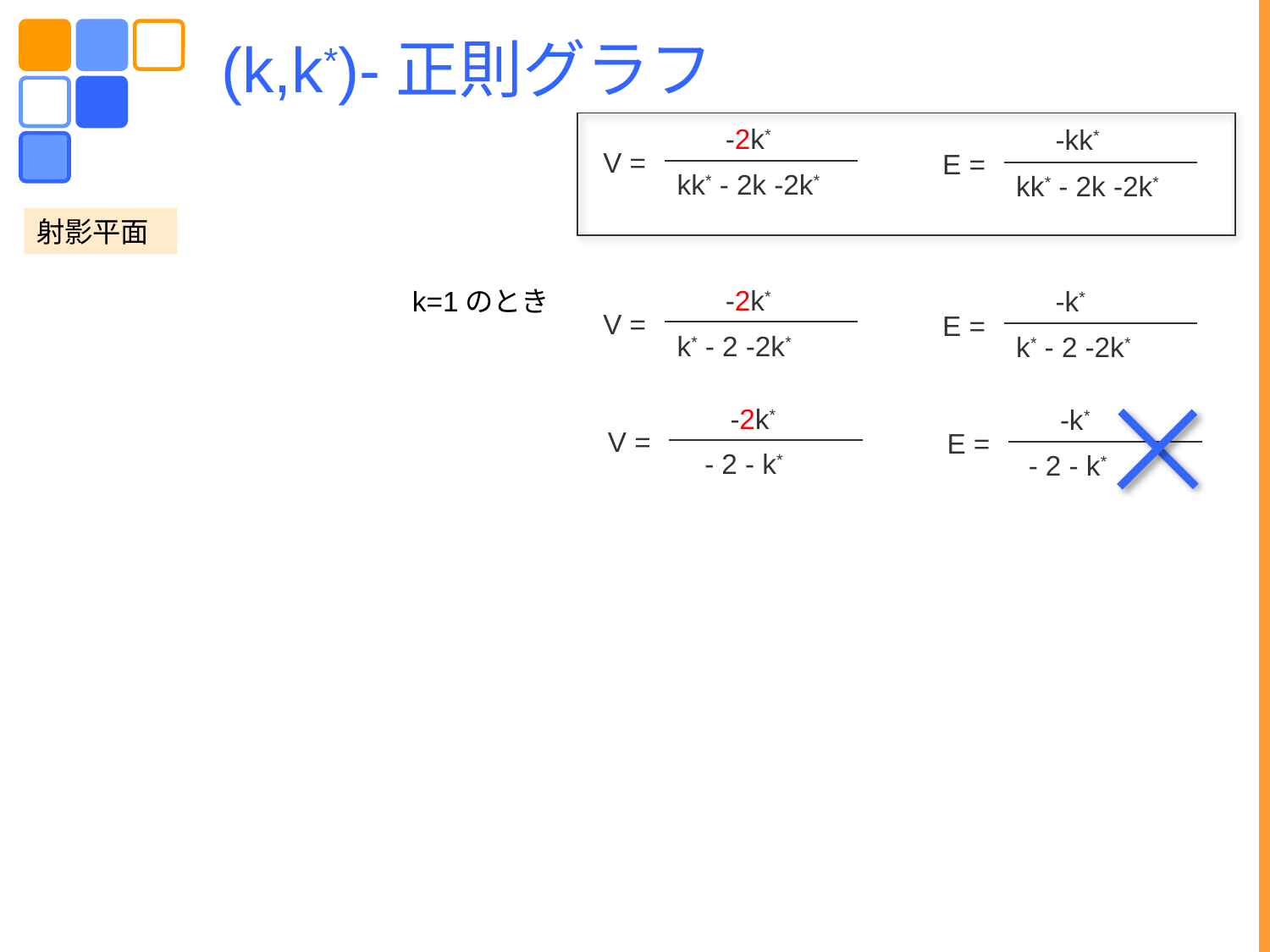

(k,k*)-正則グラフ

-2k*
-kk*
V =
E =
kk* - 2k -2k*
kk* - 2k -2k*
射影平面
-2k*
-k*
V =
E =
k* - 2 -2k*
k* - 2 -2k*
k=1のとき
-2k*
-k*
V =
E =
- 2 - k*
- 2 - k*